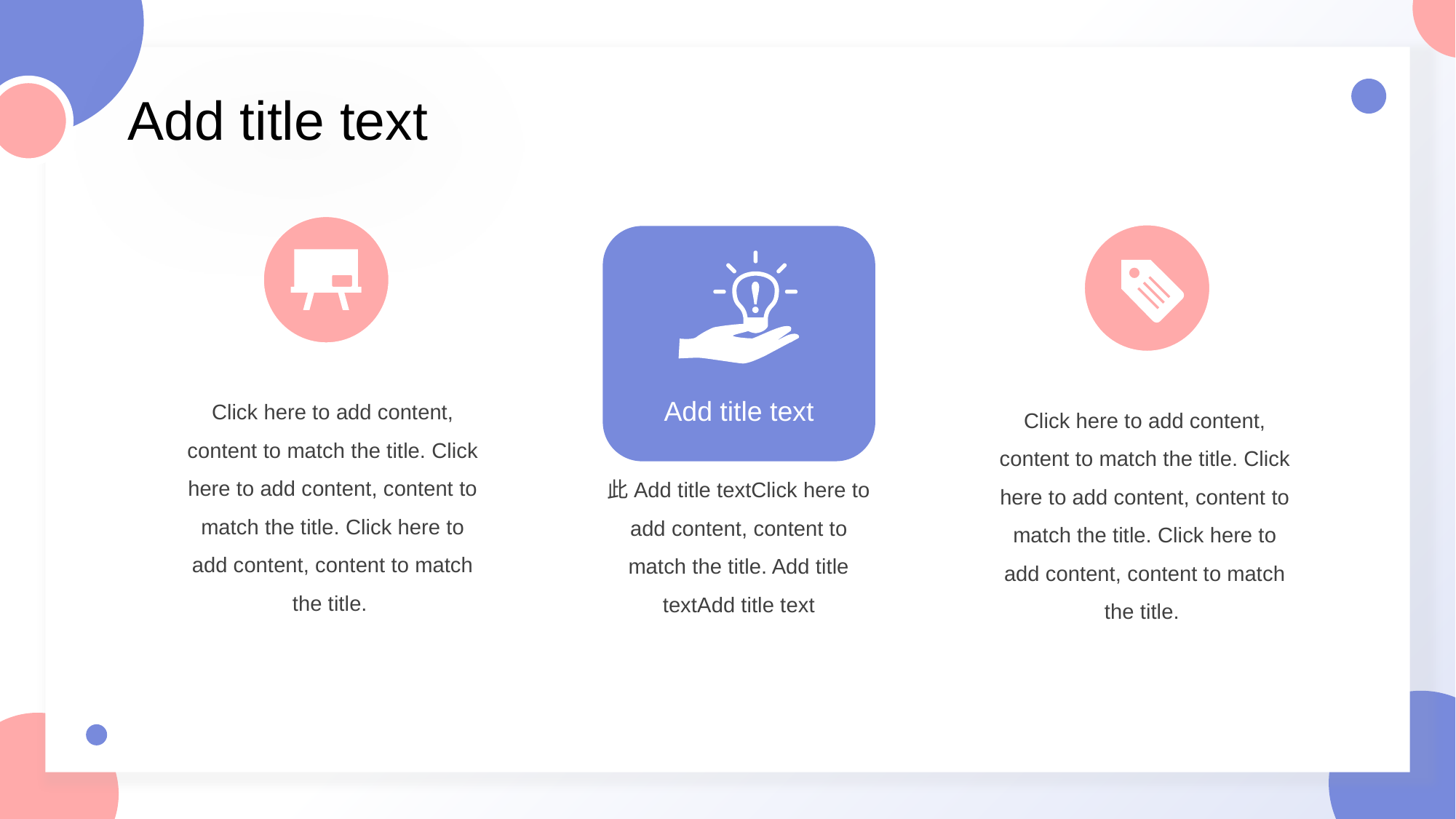

Click here to add content, content to match the title. Click here to add content, content to match the title. Click here to add content, content to match the title.
Click here to add content, content to match the title. Click here to add content, content to match the title. Click here to add content, content to match the title.
Add title text
此Add title textClick here to add content, content to match the title. Add title textAdd title text